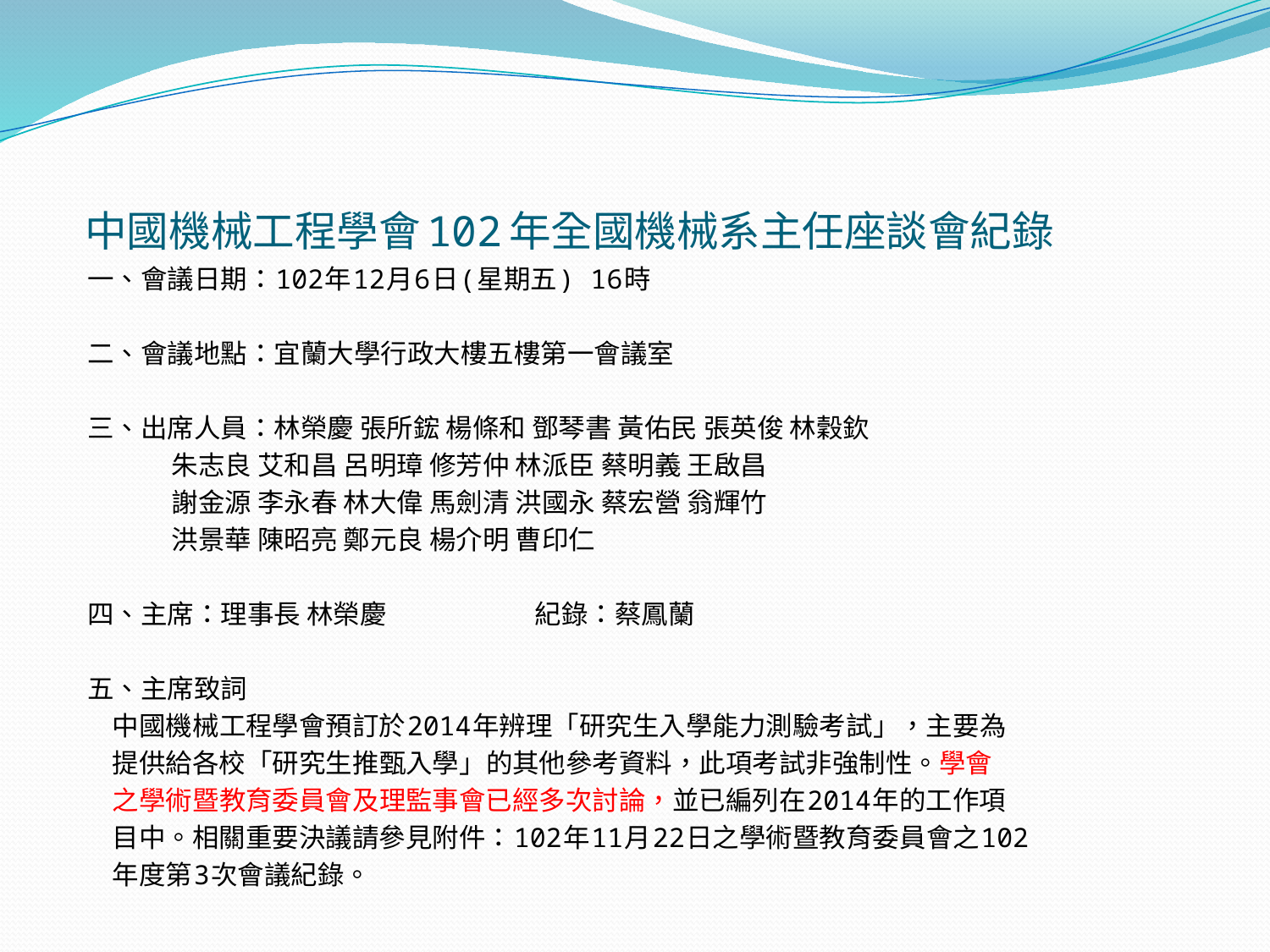

# 中國機械工程學會102年全國機械系主任座談會紀錄
一、會議日期：102年12月6日(星期五) 16時

二、會議地點：宜蘭大學行政大樓五樓第一會議室

三、出席人員：林榮慶 張所鋐 楊條和 鄧琴書 黃佑民 張英俊 林穀欽
              朱志良 艾和昌 呂明璋 修芳仲 林派臣 蔡明義 王啟昌
              謝金源 李永春 林大偉 馬劍清 洪國永 蔡宏營 翁輝竹
              洪景華 陳昭亮 鄭元良 楊介明 曹印仁

四、主席：理事長 林榮慶                         紀錄：蔡鳳蘭

五、主席致詞
    中國機械工程學會預訂於2014年辨理「研究生入學能力測驗考試」，主要為
    提供給各校「研究生推甄入學」的其他參考資料，此項考試非強制性。學會
    之學術暨教育委員會及理監事會已經多次討論，並已編列在2014年的工作項
    目中。相關重要決議請參見附件：102年11月22日之學術暨教育委員會之102
    年度第3次會議紀錄。